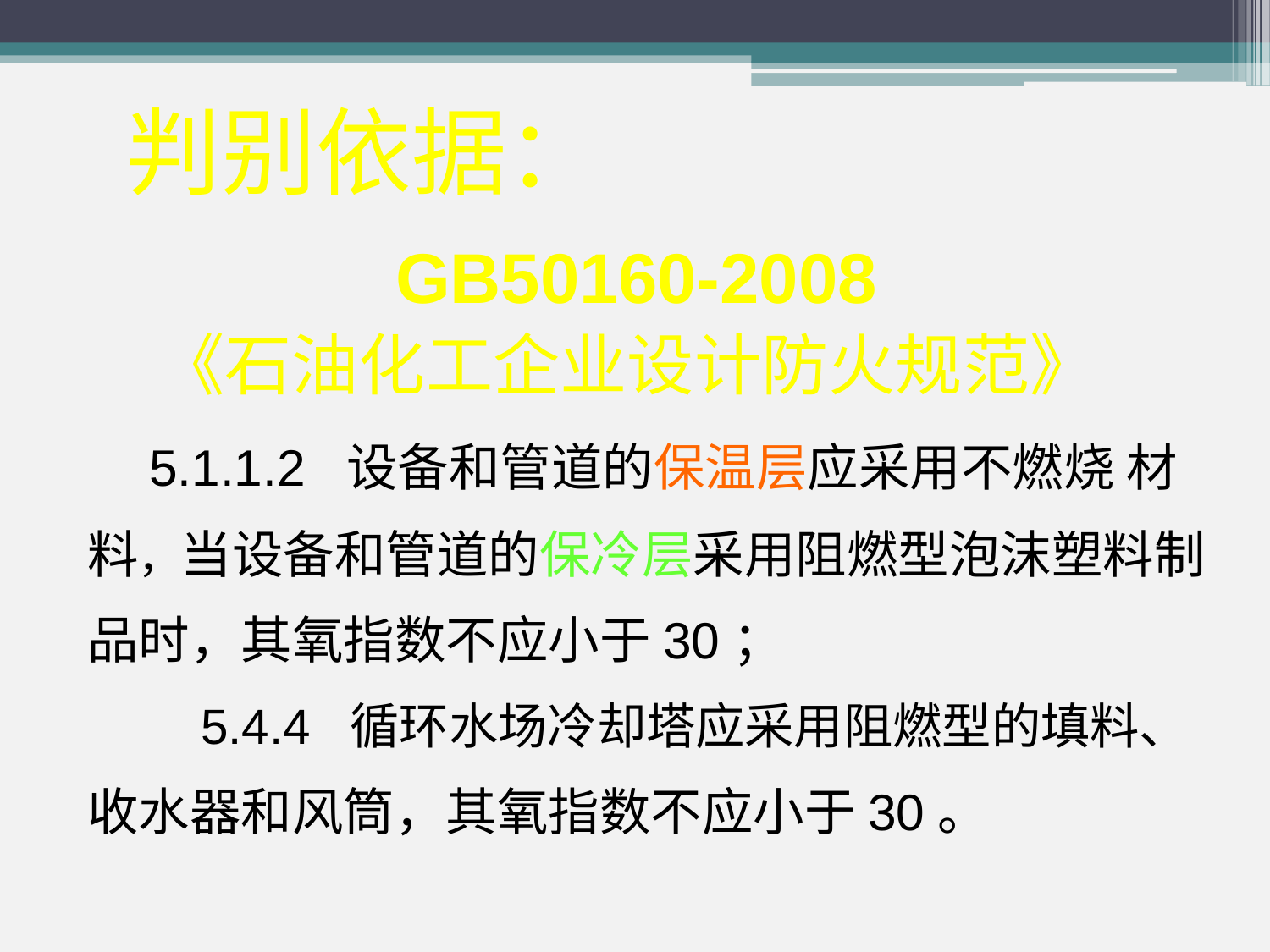

判别依据：
 GB50160-2008
《石油化工企业设计防火规范》
    5.1.1.2  设备和管道的保温层应采用不燃烧 材料，当设备和管道的保冷层采用阻燃型泡沫塑料制品时，其氧指数不应小于30；
        5.4.4  循环水场冷却塔应采用阻燃型的填料、收水器和风筒，其氧指数不应小于30。